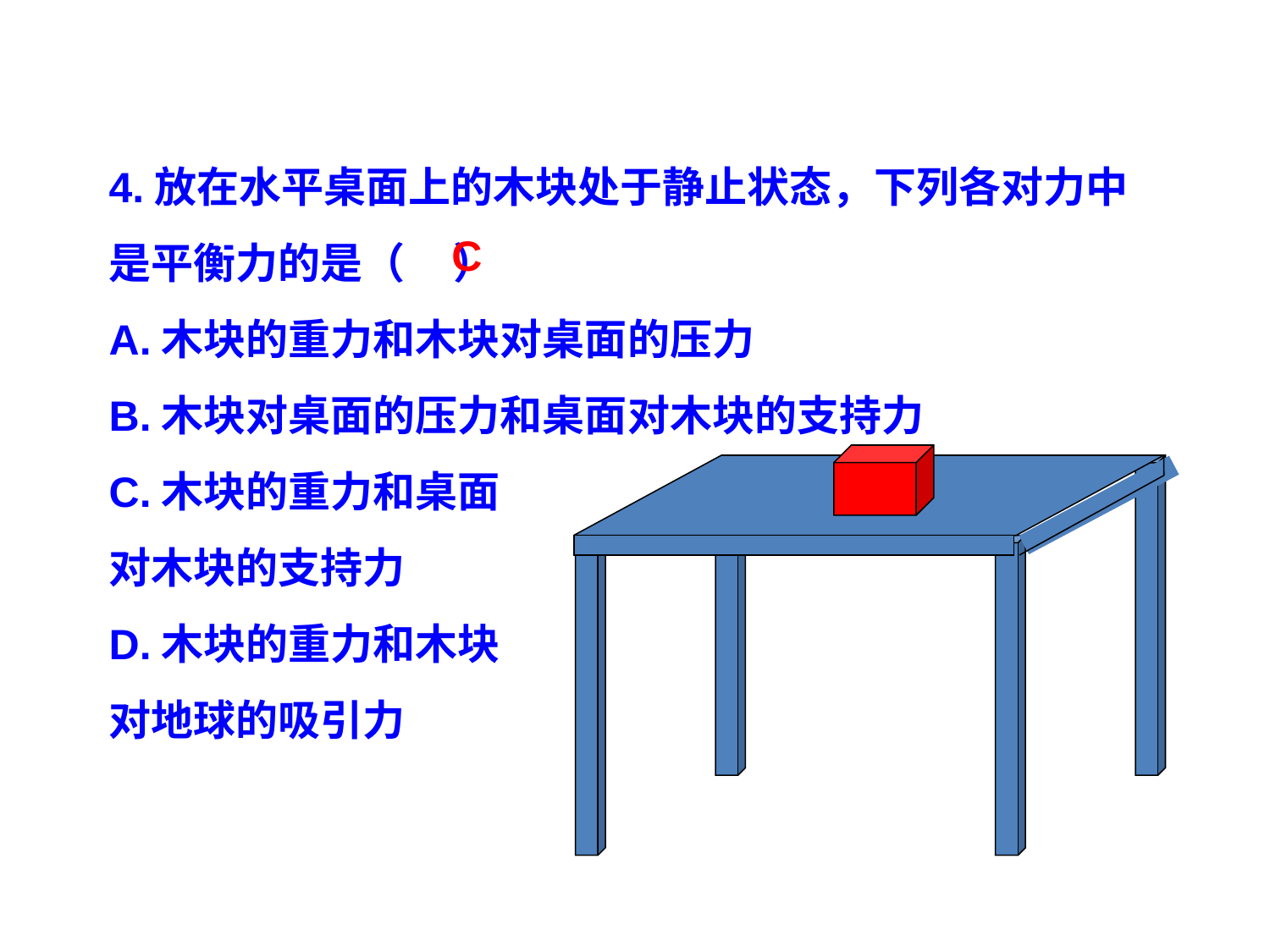

4.放在水平桌面上的木块处于静止状态，下列各对力中是平衡力的是（     ）
A.木块的重力和木块对桌面的压力
B.木块对桌面的压力和桌面对木块的支持力
C.木块的重力和桌面
对木块的支持力
D.木块的重力和木块
对地球的吸引力
C